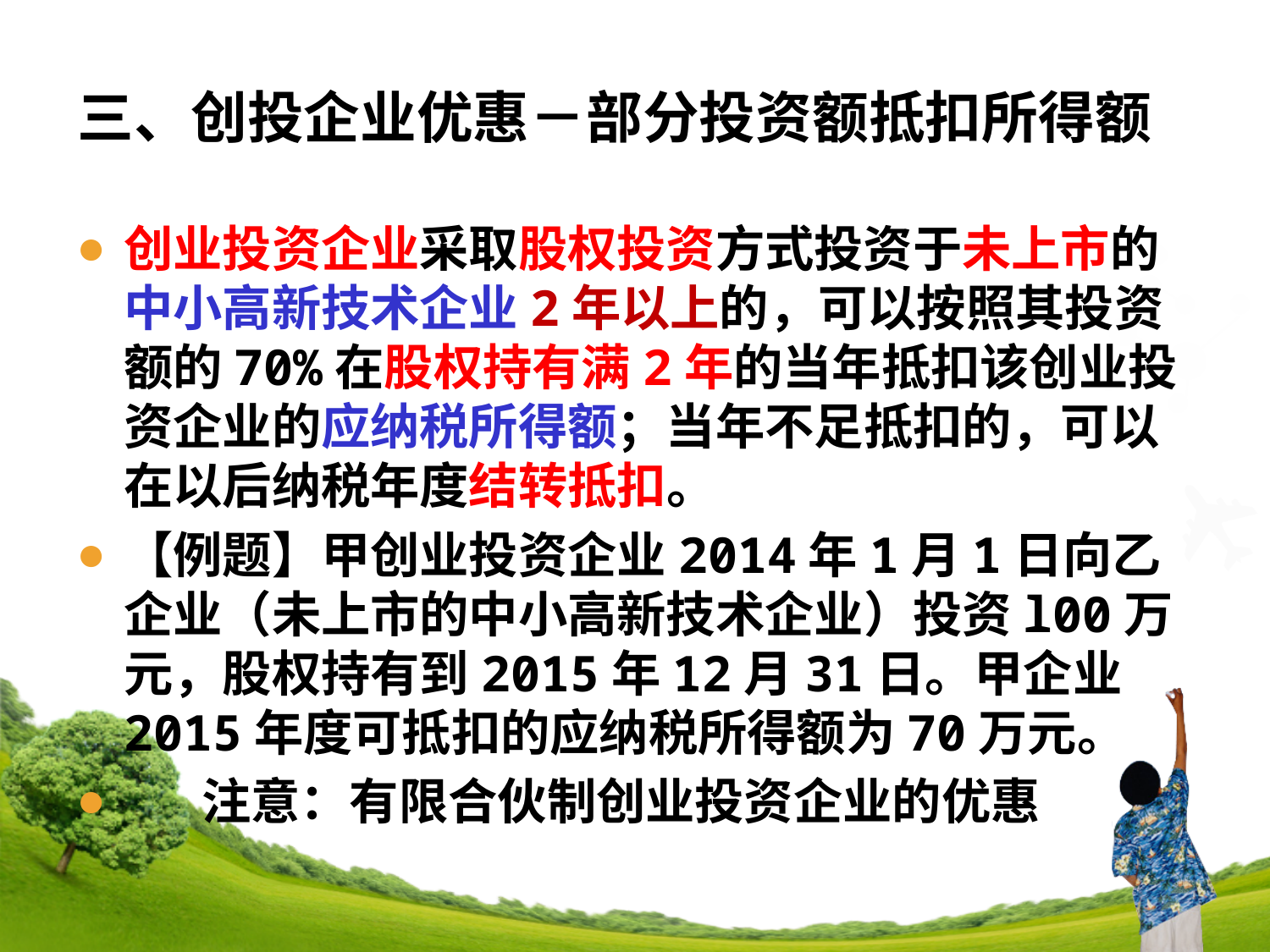

# 三、创投企业优惠－部分投资额抵扣所得额
创业投资企业采取股权投资方式投资于未上市的中小高新技术企业2年以上的，可以按照其投资额的70%在股权持有满2年的当年抵扣该创业投资企业的应纳税所得额；当年不足抵扣的，可以在以后纳税年度结转抵扣。
【例题】甲创业投资企业2014年1月1日向乙企业（未上市的中小高新技术企业）投资l00万元，股权持有到2015年12月31日。甲企业2015年度可抵扣的应纳税所得额为70万元。
      注意：有限合伙制创业投资企业的优惠